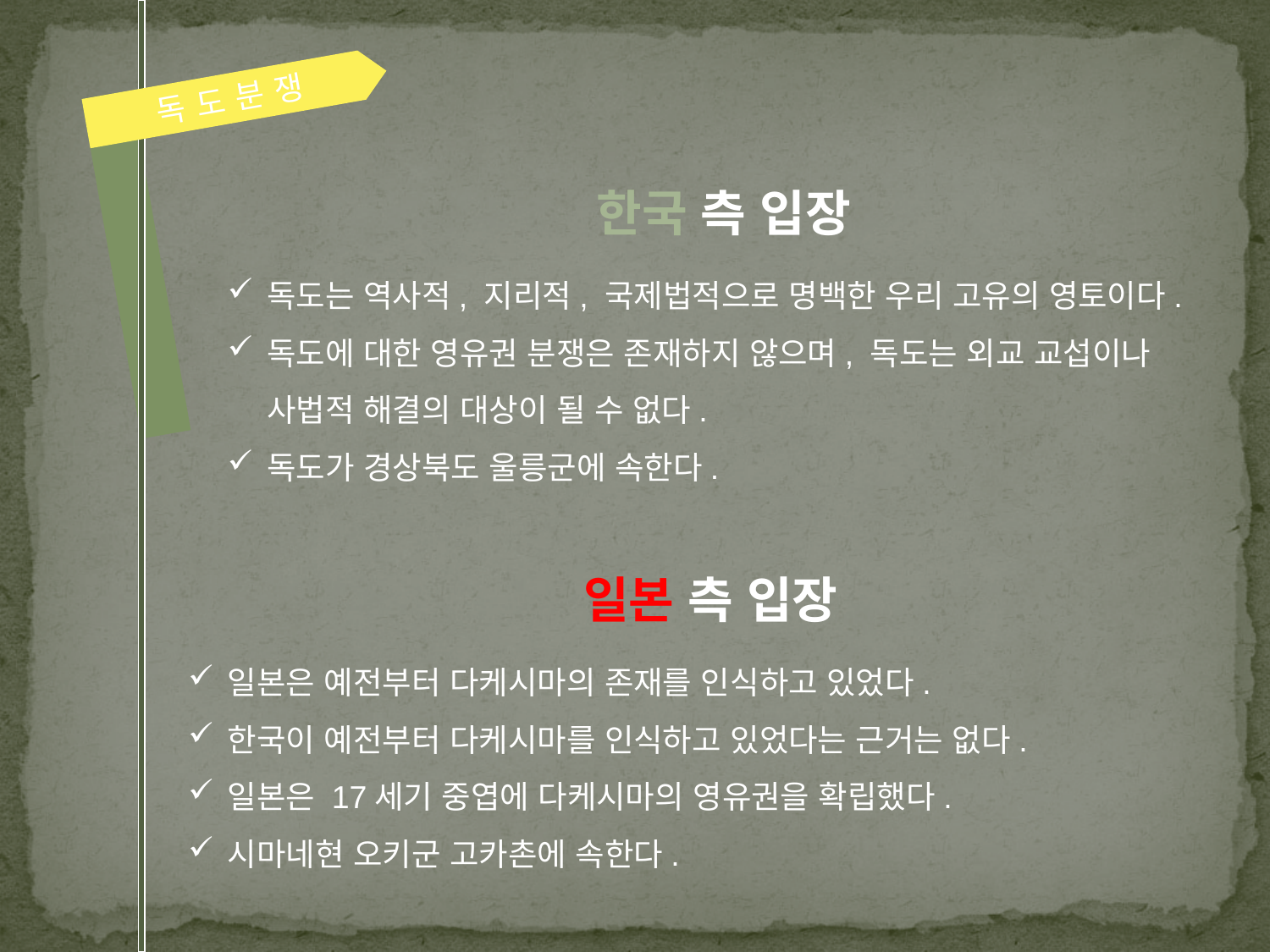

독도분쟁

한국 측 입장

독도는 역사적, 지리적, 국제법적으로 명백한 우리 고유의 영토이다.
독도에 대한 영유권 분쟁은 존재하지 않으며, 독도는 외교 교섭이나 사법적 해결의 대상이 될 수 없다.
독도가 경상북도 울릉군에 속한다.
일본 측 입장

일본은 예전부터 다케시마의 존재를 인식하고 있었다.
한국이 예전부터 다케시마를 인식하고 있었다는 근거는 없다.
일본은 17세기 중엽에 다케시마의 영유권을 확립했다.
시마네현 오키군 고카촌에 속한다.